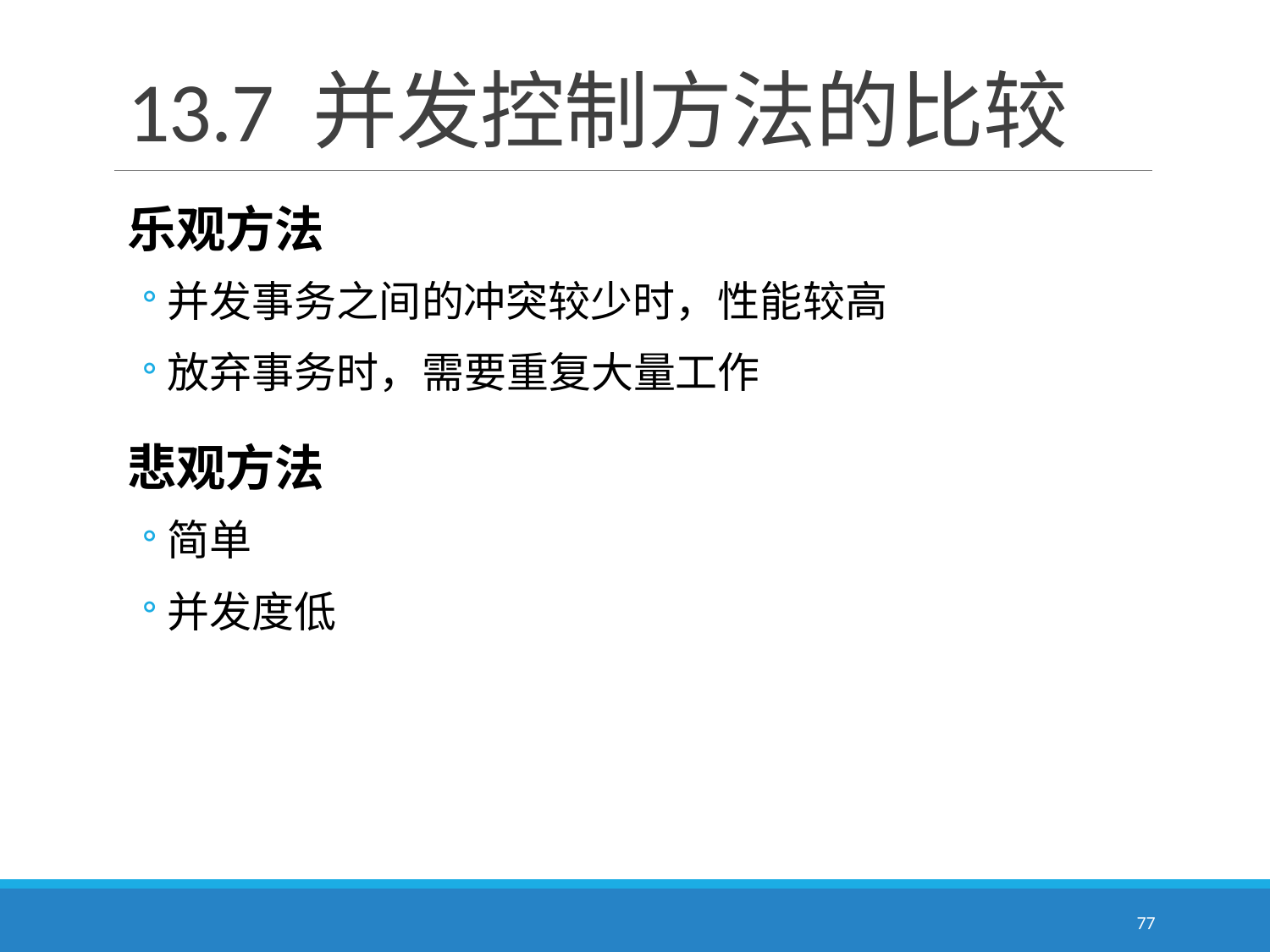

# 13.7 并发控制方法的比较
乐观方法
并发事务之间的冲突较少时，性能较高
放弃事务时，需要重复大量工作
悲观方法
简单
并发度低

77